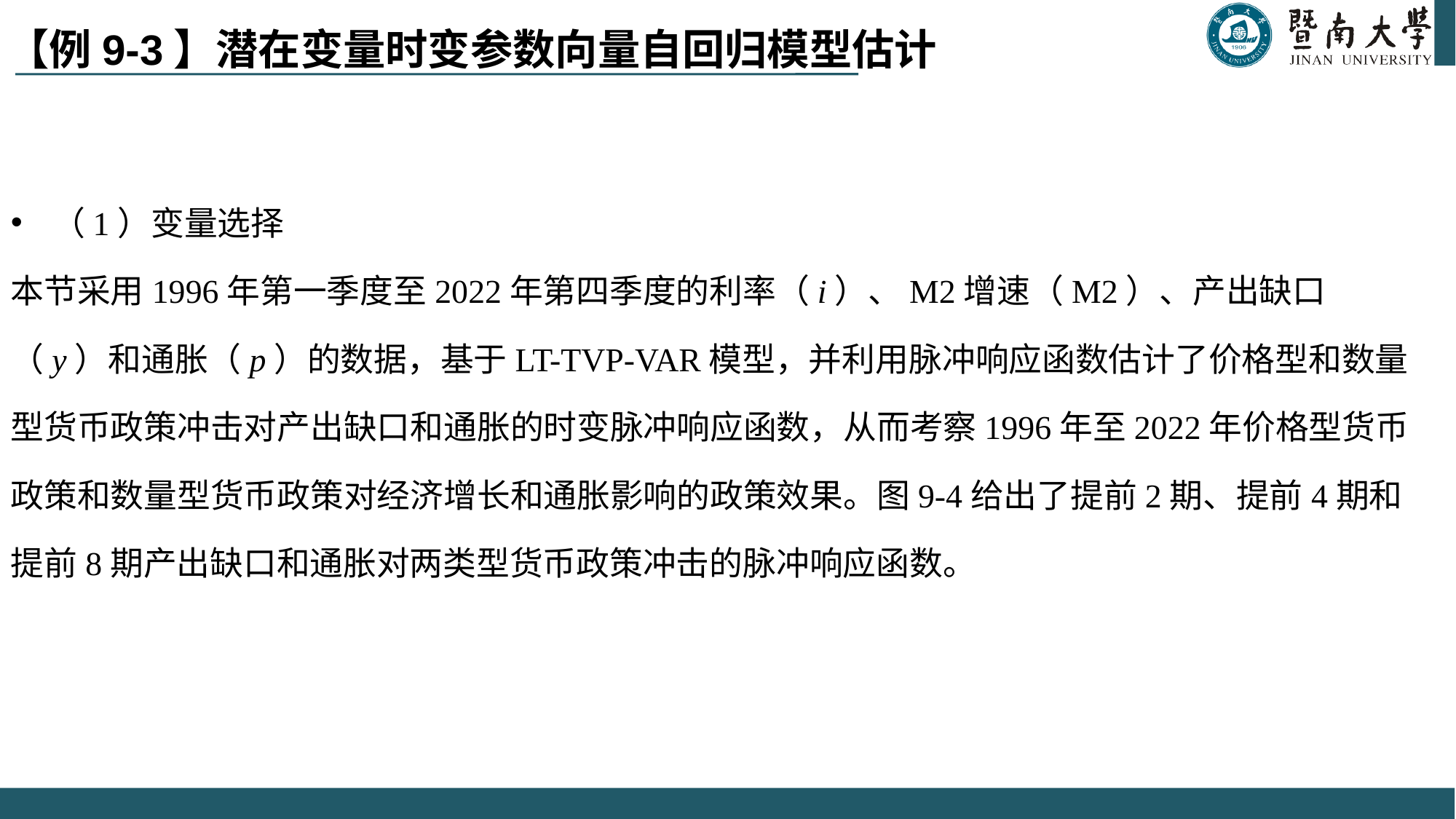

# 【例9-3】潜在变量时变参数向量自回归模型估计
（1）变量选择
本节采用1996年第一季度至2022年第四季度的利率（i）、M2增速（M2）、产出缺口（y）和通胀（p）的数据，基于LT-TVP-VAR模型，并利用脉冲响应函数估计了价格型和数量型货币政策冲击对产出缺口和通胀的时变脉冲响应函数，从而考察1996年至2022年价格型货币政策和数量型货币政策对经济增长和通胀影响的政策效果。图9-4给出了提前2期、提前4期和提前8期产出缺口和通胀对两类型货币政策冲击的脉冲响应函数。